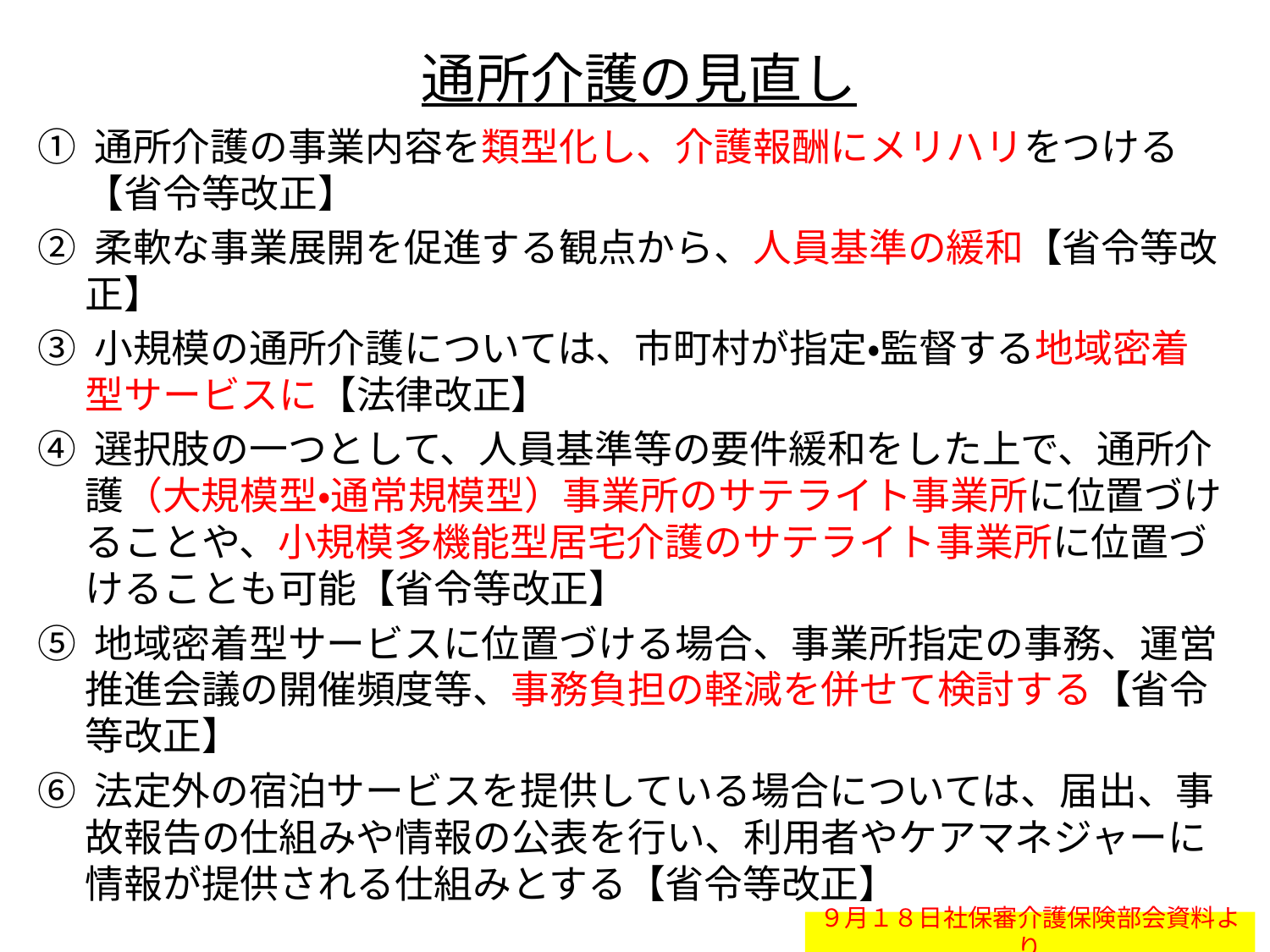

# 通所介護の見直し
① 通所介護の事業内容を類型化し、介護報酬にメリハリをつける【省令等改正】
② 柔軟な事業展開を促進する観点から、人員基準の緩和【省令等改正】
③ 小規模の通所介護については、市町村が指定・監督する地域密着型サービスに【法律改正】
④ 選択肢の一つとして、人員基準等の要件緩和をした上で、通所介護（大規模型・通常規模型）事業所のサテライト事業所に位置づけることや、小規模多機能型居宅介護のサテライト事業所に位置づけることも可能【省令等改正】
⑤ 地域密着型サービスに位置づける場合、事業所指定の事務、運営推進会議の開催頻度等、事務負担の軽減を併せて検討する【省令等改正】
⑥ 法定外の宿泊サービスを提供している場合については、届出、事故報告の仕組みや情報の公表を行い、利用者やケアマネジャーに情報が提供される仕組みとする【省令等改正】
９月１８日社保審介護保険部会資料より